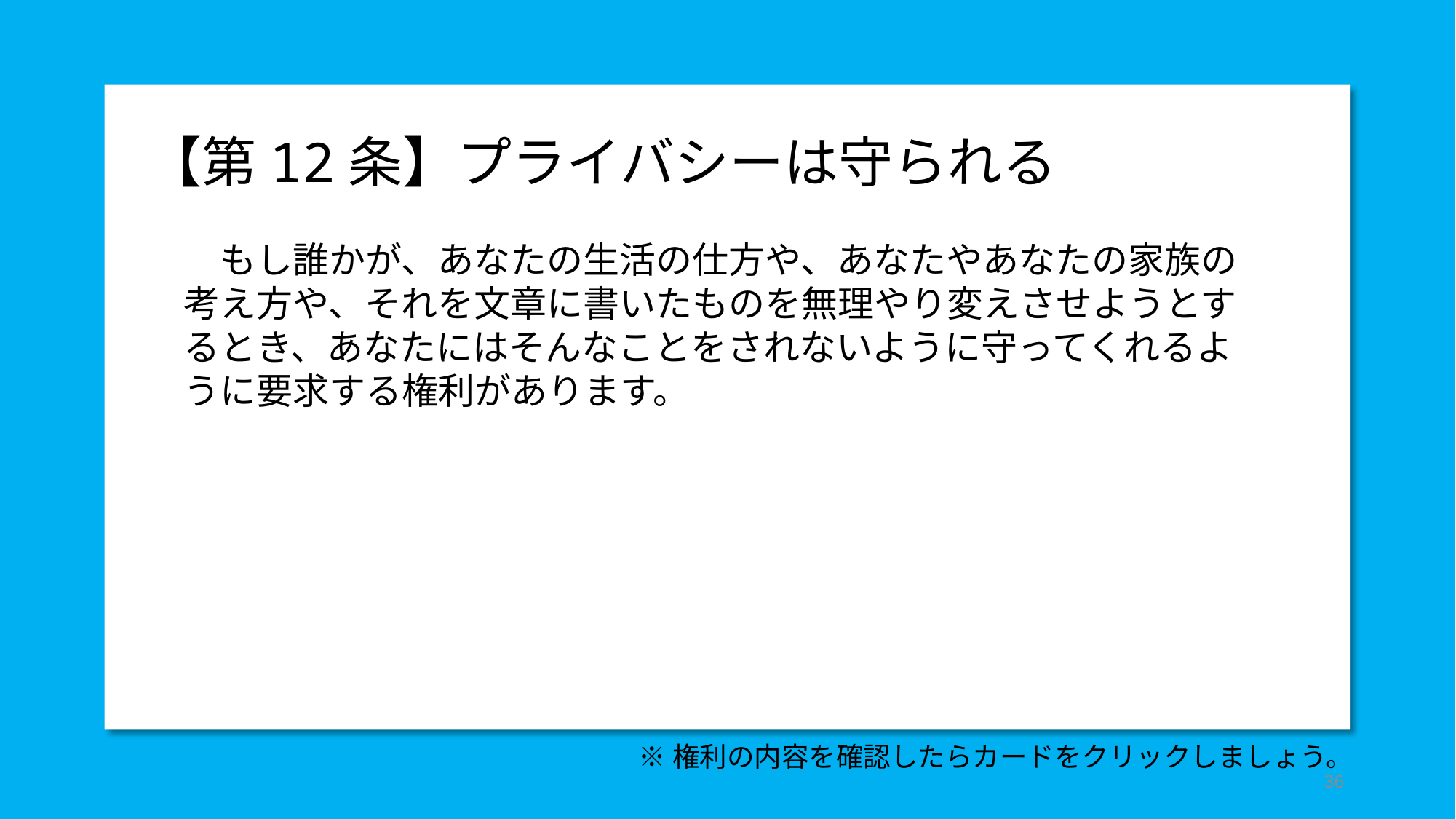

【第12条】プライバシーは守られる

　　もし誰かが、あなたの生活の仕方や、あなたやあなたの家族の
　考え方や、それを文章に書いたものを無理やり変えさせようとす
　るとき、あなたにはそんなことをされないように守ってくれるよ
　うに要求する権利があります。

※権利の内容を確認したらカードをクリックしましょう。
36